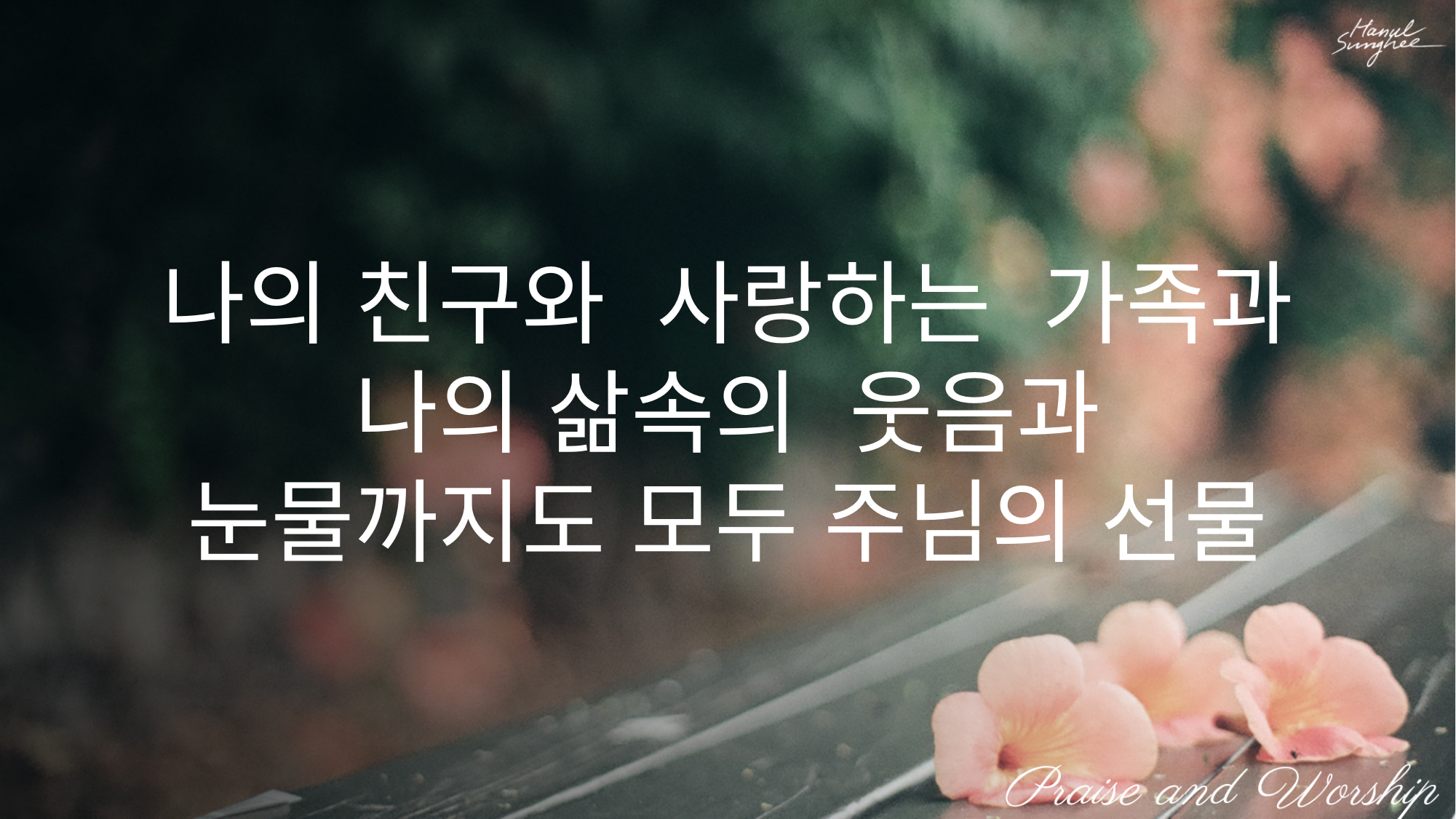

나의 친구와  사랑하는  가족과
나의 삶속의  웃음과
눈물까지도 모두 주님의 선물